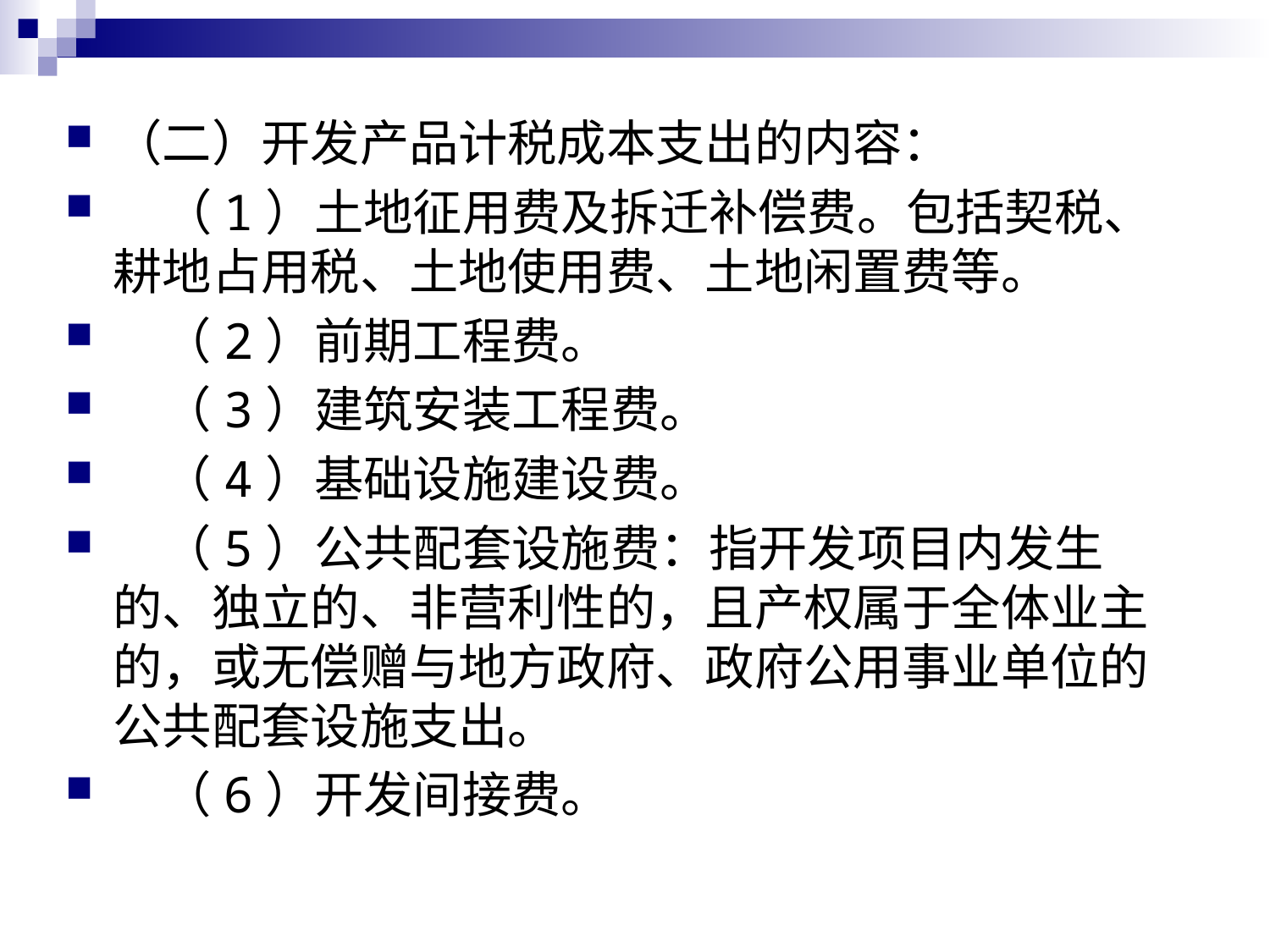

（二）开发产品计税成本支出的内容：
　（1）土地征用费及拆迁补偿费。包括契税、耕地占用税、土地使用费、土地闲置费等。
　（2）前期工程费。
　（3）建筑安装工程费。
　（4）基础设施建设费。
　（5）公共配套设施费：指开发项目内发生的、独立的、非营利性的，且产权属于全体业主的，或无偿赠与地方政府、政府公用事业单位的公共配套设施支出。
　（6）开发间接费。